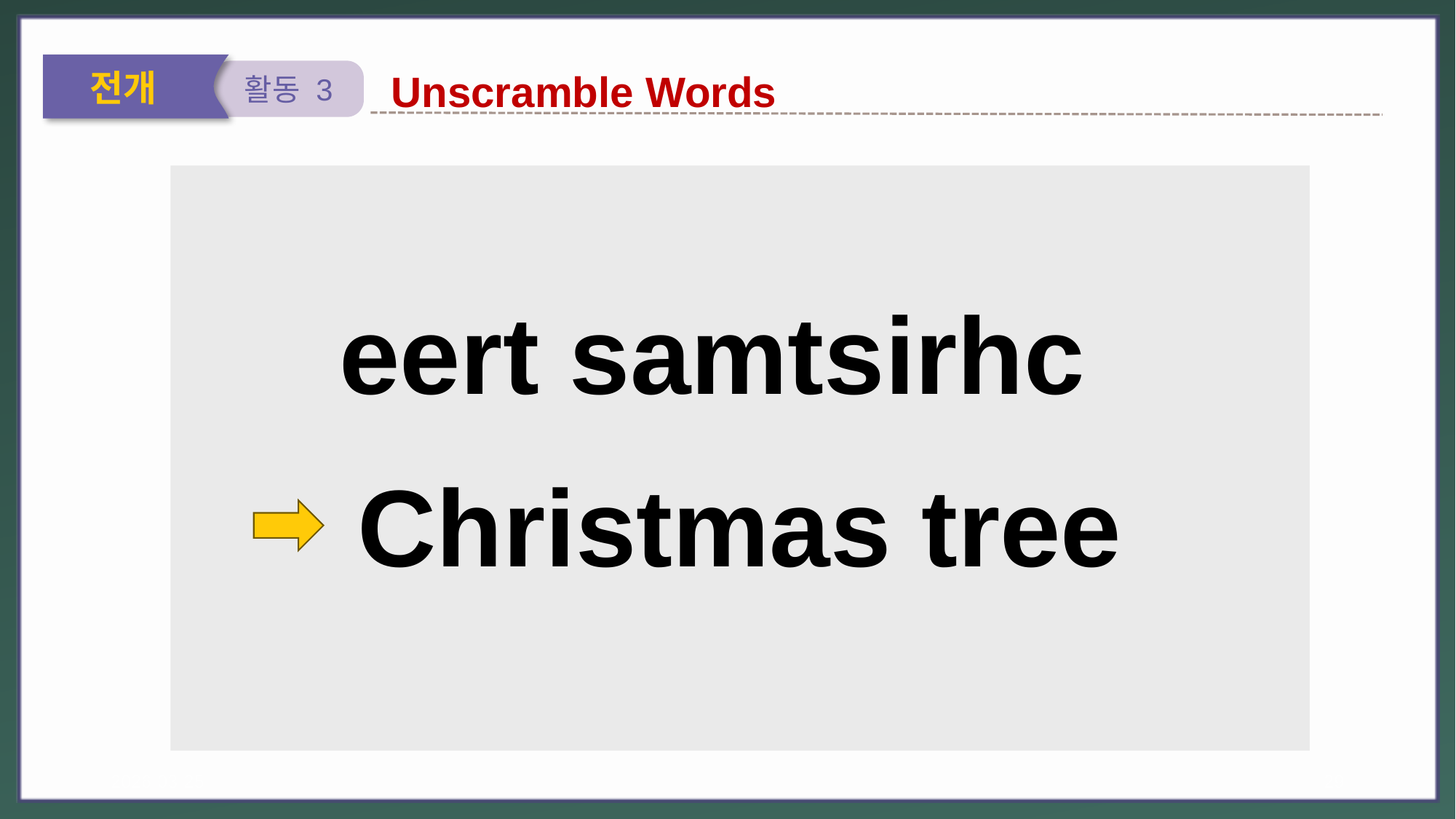

전개
Unscramble Words

활동 3

eert samtsirhc
Christmas tree